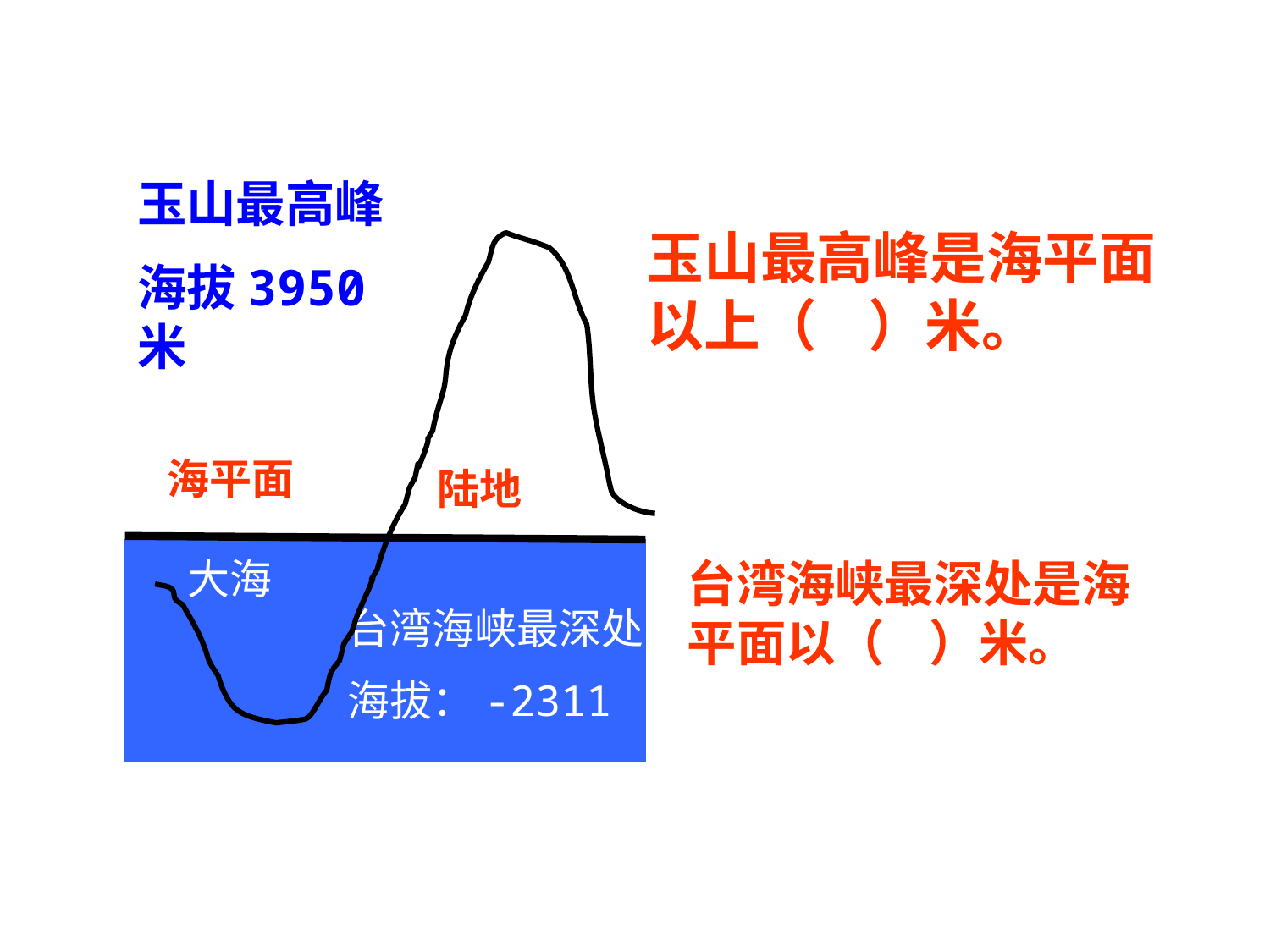

玉山最高峰
海拔3950米
玉山最高峰是海平面以上（    ）米。

海平面
陆地

大海
台湾海峡最深处是海平面以（    ）米。
台湾海峡最深处
海拔：-2311